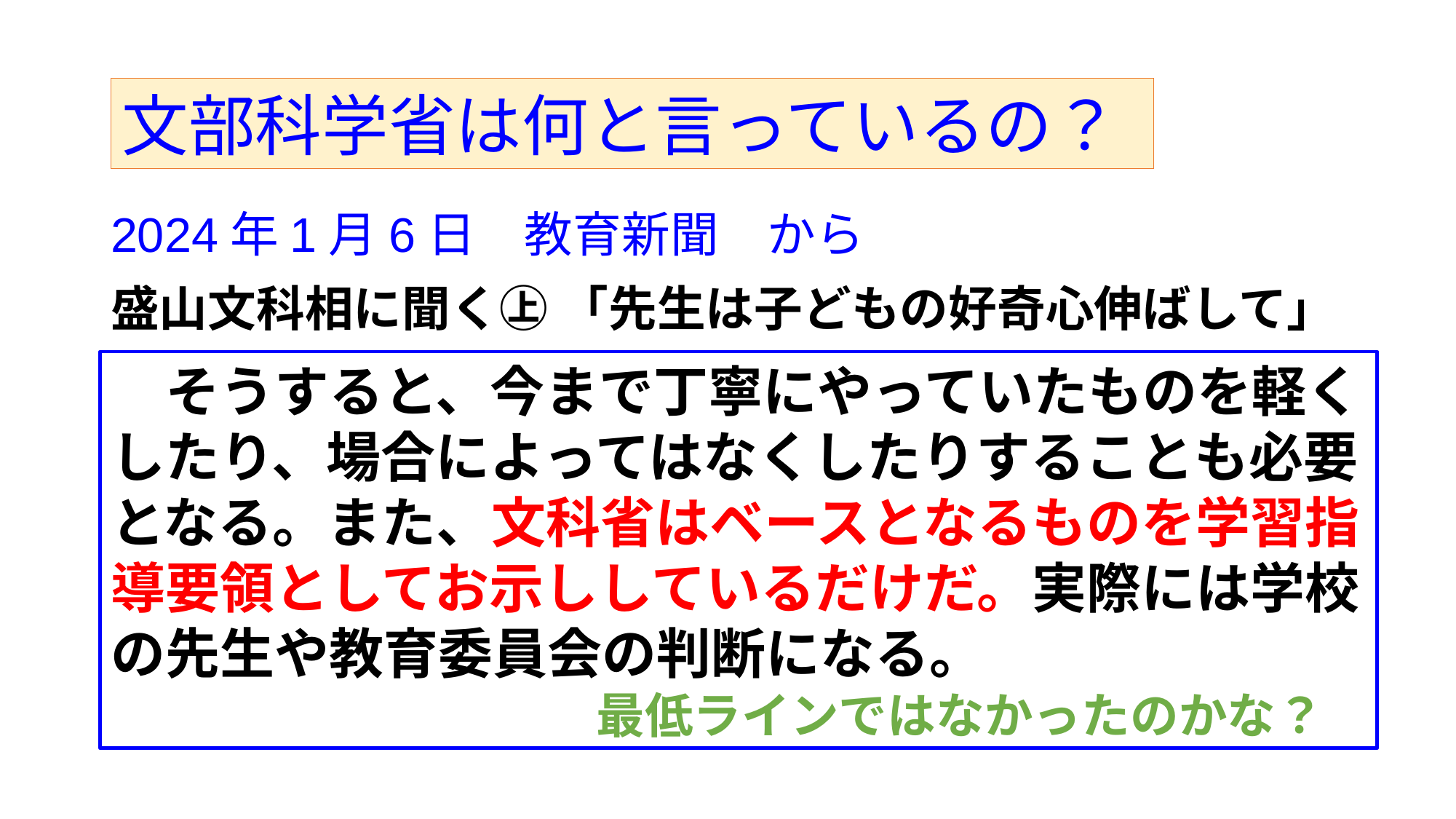

文部科学省は何と言っているの？
2024年1月6日　教育新聞　から
盛山文科相に聞く㊤ 「先生は子どもの好奇心伸ばして」
　そうすると、今まで丁寧にやっていたものを軽くしたり、場合によってはなくしたりすることも必要となる。また、文科省はベースとなるものを学習指導要領としてお示ししているだけだ。実際には学校の先生や教育委員会の判断になる。
　　　　　　　　　　最低ラインではなかったのかな？